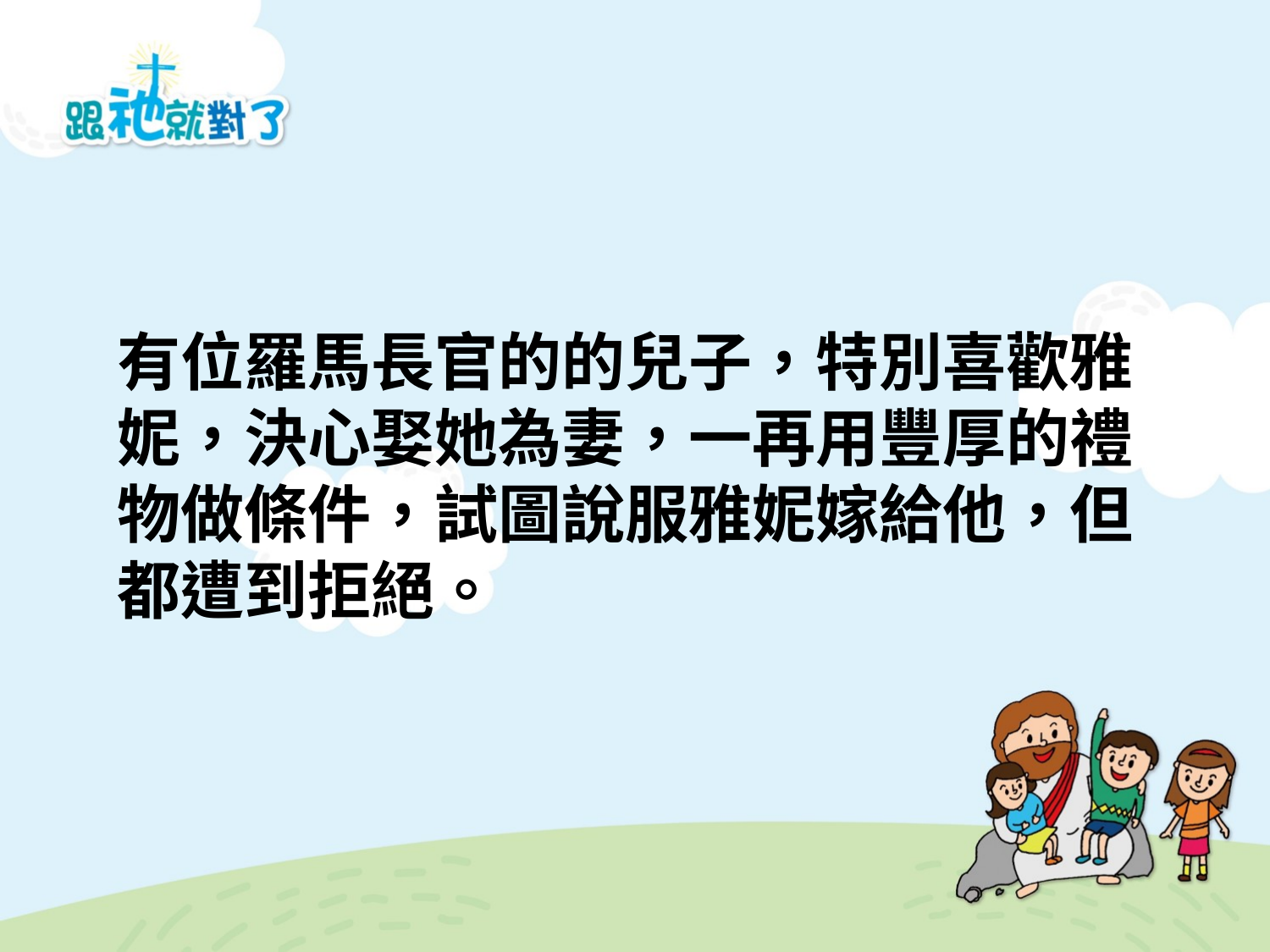

有位羅馬長官的的兒子，特別喜歡雅妮，決心娶她為妻，一再用豐厚的禮物做條件，試圖說服雅妮嫁給他，但都遭到拒絕。